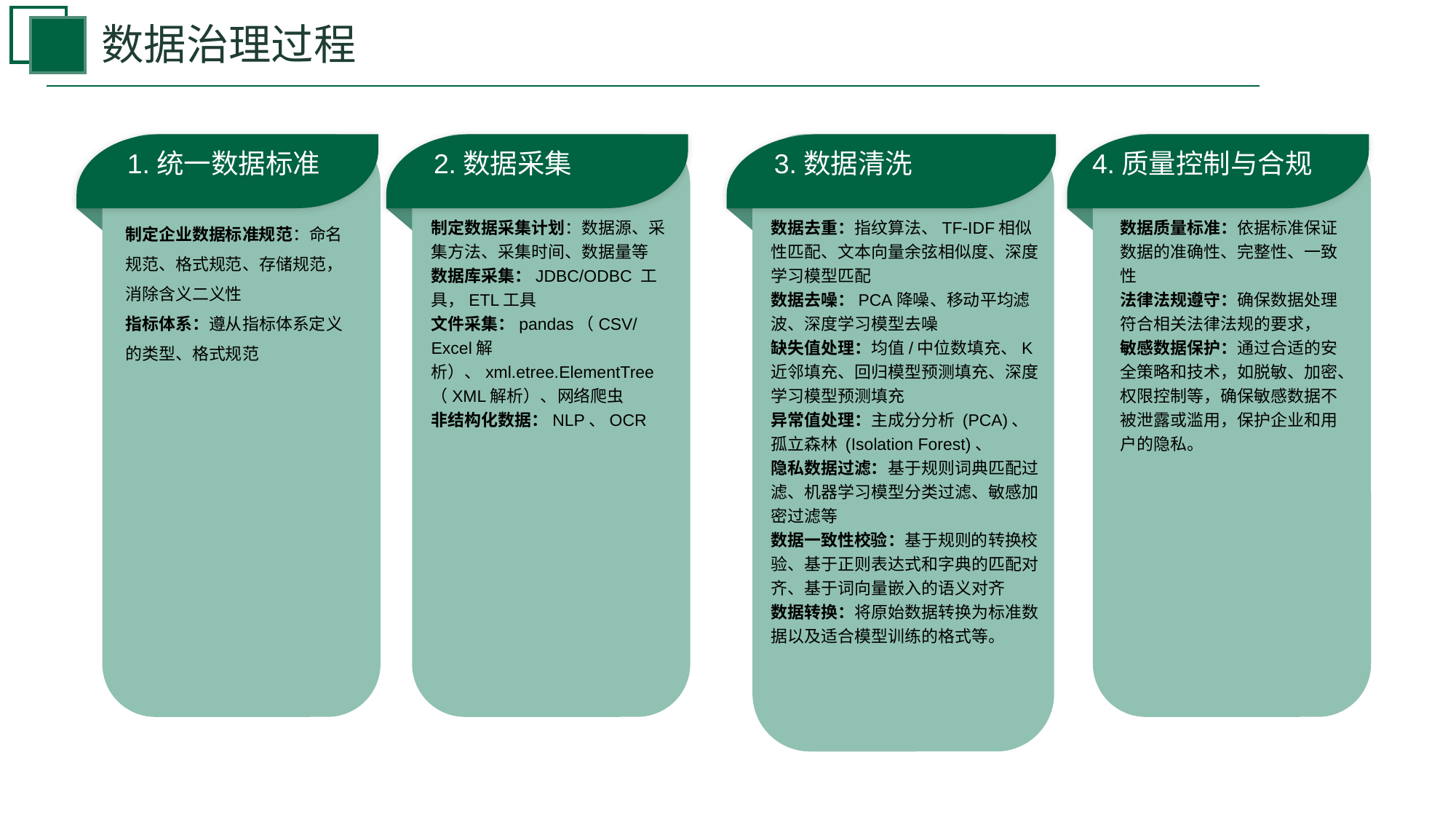

数据治理过程

1.统一数据标准
2.数据采集
3.数据清洗
4.质量控制与合规

制定企业数据标准规范：命名规范、格式规范、存储规范，消除含义二义性
指标体系：遵从指标体系定义的类型、格式规范

制定数据采集计划：数据源、采集方法、采集时间、数据量等
数据库采集：JDBC/ODBC 工具，ETL工具
文件采集：pandas（CSV/Excel解析）、xml.etree.ElementTree（XML解析）、网络爬虫
非结构化数据：NLP、OCR

数据去重：指纹算法、TF-IDF相似性匹配、文本向量余弦相似度、深度学习模型匹配
数据去噪：PCA降噪、移动平均滤波、深度学习模型去噪
缺失值处理：均值/中位数填充、K近邻填充、回归模型预测填充、深度学习模型预测填充
异常值处理：主成分分析 (PCA)、孤立森林 (Isolation Forest)、
隐私数据过滤：基于规则词典匹配过滤、机器学习模型分类过滤、敏感加密过滤等
数据一致性校验：基于规则的转换校验、基于正则表达式和字典的匹配对齐、基于词向量嵌入的语义对齐
数据转换：将原始数据转换为标准数据以及适合模型训练的格式等。

数据质量标准：依据标准保证数据的准确性、完整性、一致性
法律法规遵守：确保数据处理符合相关法律法规的要求，
敏感数据保护：通过合适的安全策略和技术，如脱敏、加密、权限控制等，确保敏感数据不被泄露或滥用，保护企业和用户的隐私。